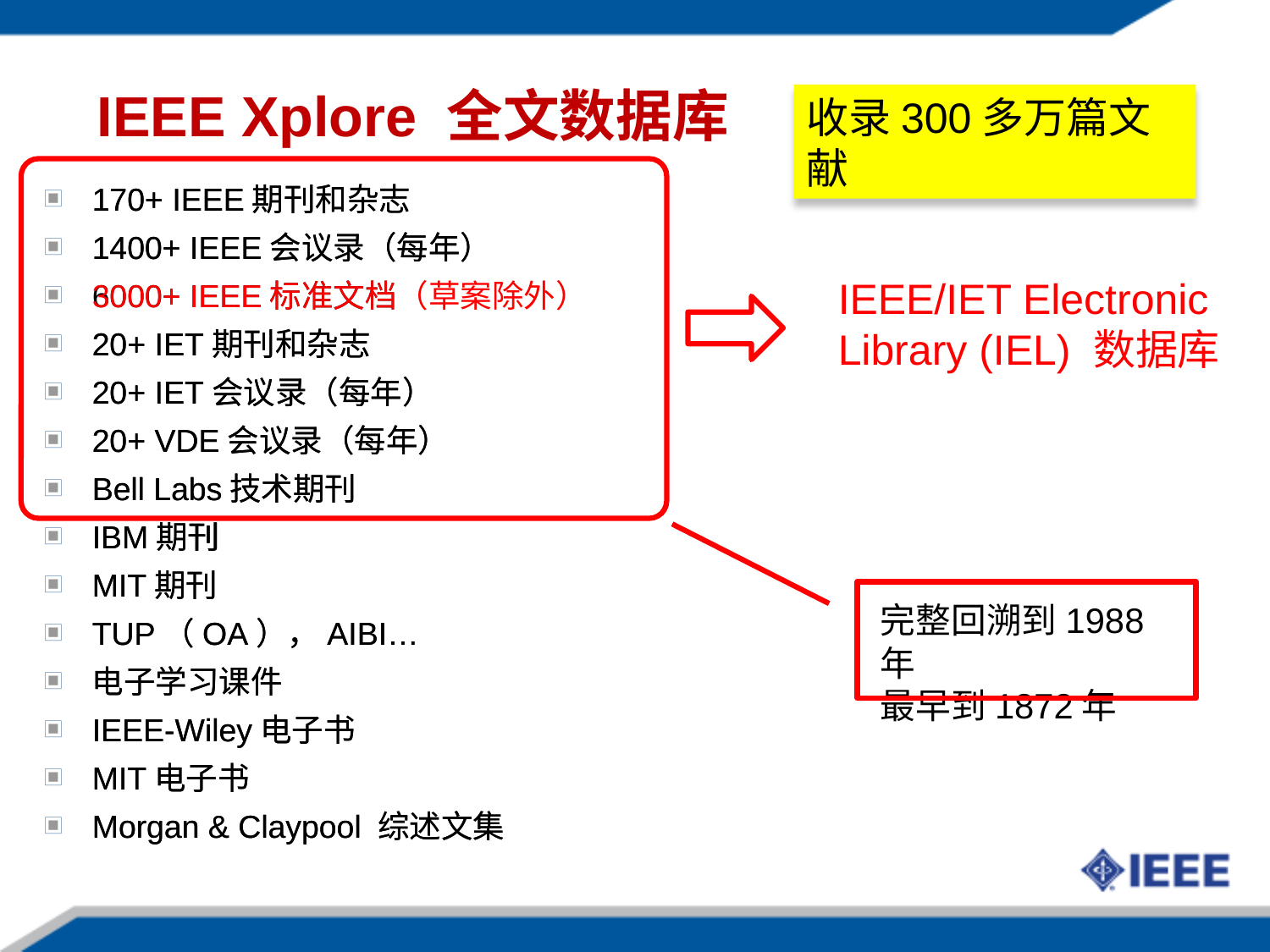

# IEEE Xplore 全文数据库
收录300多万篇文献

170+ IEEE期刊和杂志
1400+ IEEE会议录（每年）
6000+ IEEE标准文档
20+ IET期刊和杂志
20+ IET会议录（每年）
20+ VDE会议录（每年）
Bell Labs技术期刊
IBM期刊
MIT期刊
TUP（OA），AIBI…
电子学习课件
IEEE-Wiley电子书
MIT电子书
Morgan & Claypool 综述文集

170+ IEEE期刊和杂志
1400+ IEEE会议录（每年）
3000+ IEEE标准文档（草案除外）
20+ IET期刊和杂志
20+ IET会议录（每年）
20+ VDE会议录（每年）
Bell Labs技术期刊
IBM期刊
MIT期刊
TUP（OA），AIBI…
电子学习课件
IEEE-Wiley电子书
MIT电子书
Morgan & Claypool 综述文集

IEEE/IET Electronic Library (IEL) 数据库

完整回溯到1988年
最早到1872年